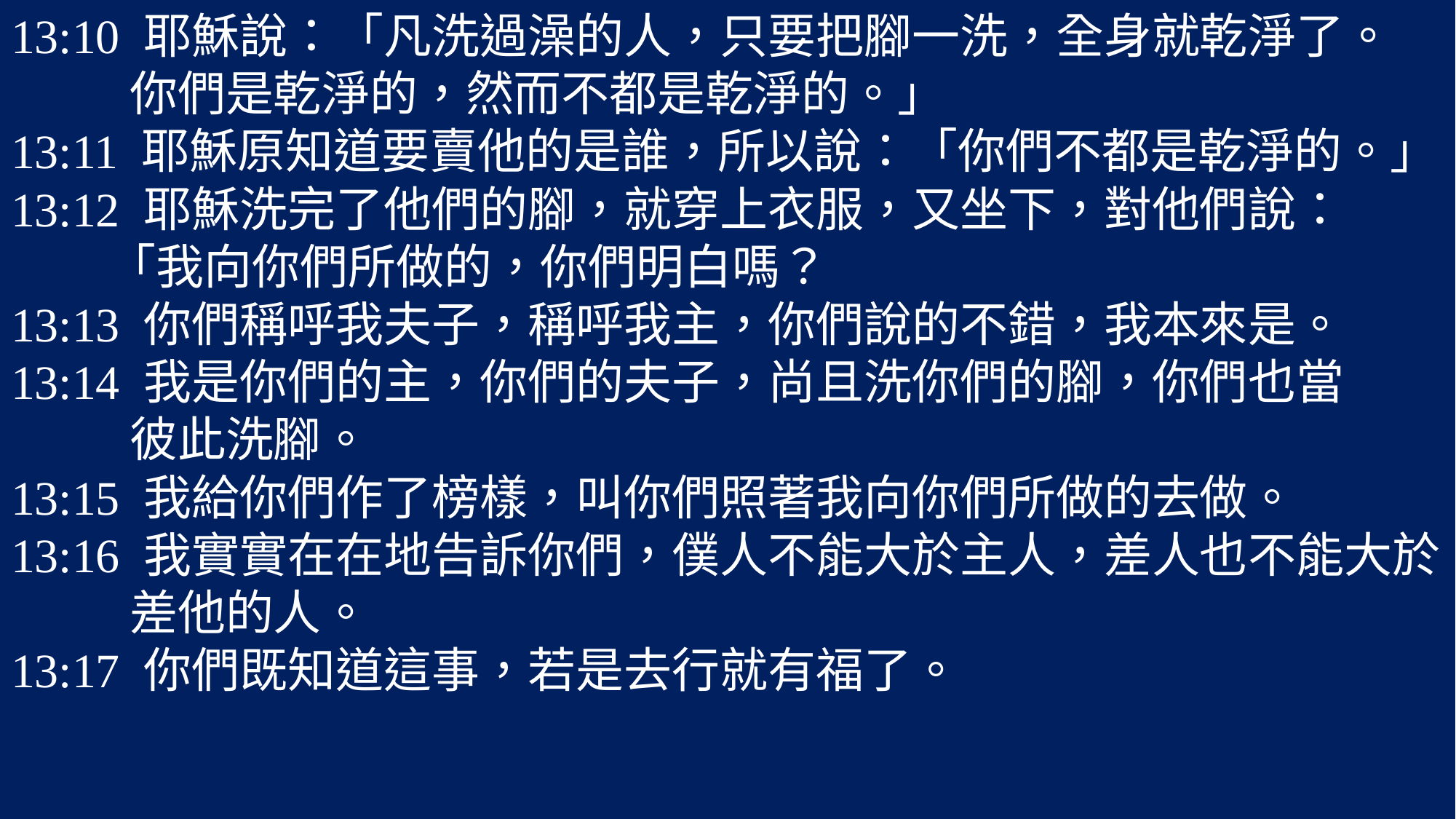

13:10 耶穌說：「凡洗過澡的人，只要把腳一洗，全身就乾淨了。
          你們是乾淨的，然而不都是乾淨的。」
13:11 耶穌原知道要賣他的是誰，所以說：「你們不都是乾淨的。」
13:12 耶穌洗完了他們的腳，就穿上衣服，又坐下，對他們說：
        「我向你們所做的，你們明白嗎？
13:13 你們稱呼我夫子，稱呼我主，你們說的不錯，我本來是。
13:14 我是你們的主，你們的夫子，尚且洗你們的腳，你們也當
          彼此洗腳。
13:15 我給你們作了榜樣，叫你們照著我向你們所做的去做。
13:16 我實實在在地告訴你們，僕人不能大於主人，差人也不能大於
          差他的人。
13:17 你們既知道這事，若是去行就有福了。